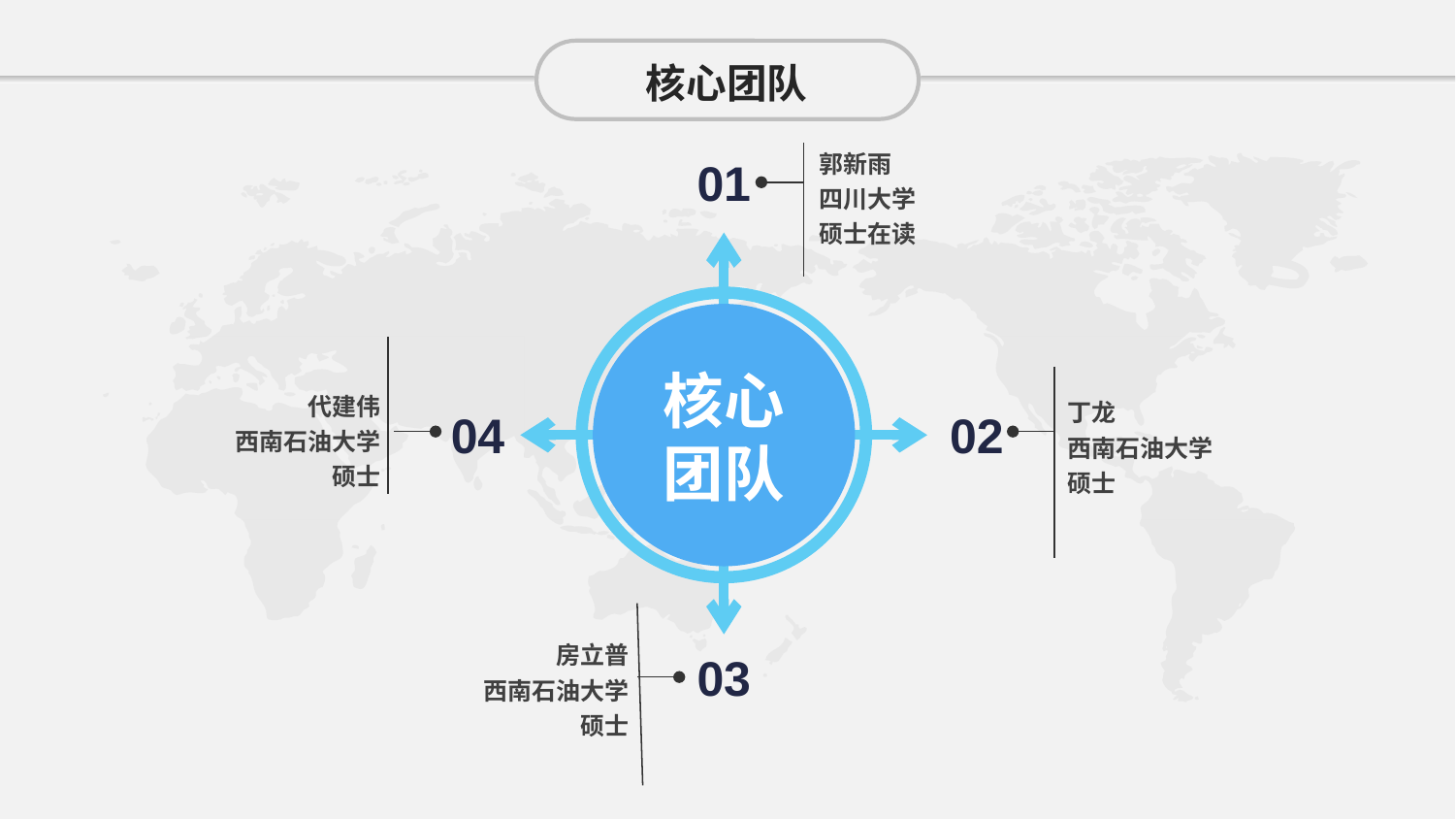

核心团队
郭新雨
四川大学
硕士在读
01

核心团队
代建伟
西南石油大学
硕士
丁龙
西南石油大学
硕士
04
02
房立普
西南石油大学
硕士
03